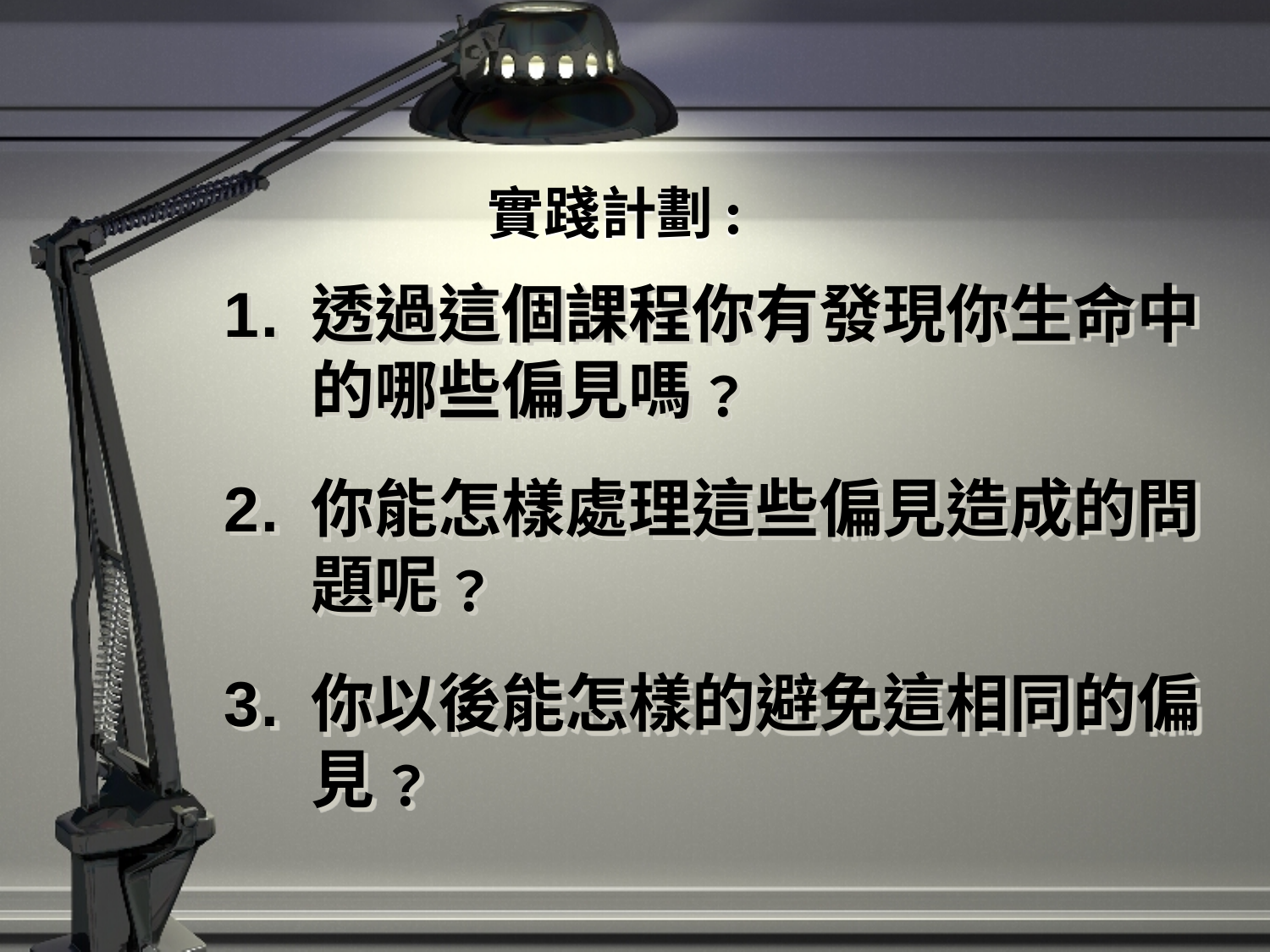

# 實踐計劃:
透過這個課程你有發現你生命中的哪些偏見嗎﹖

你能怎樣處理這些偏見造成的問題呢﹖

你以後能怎樣的避免這相同的偏見﹖